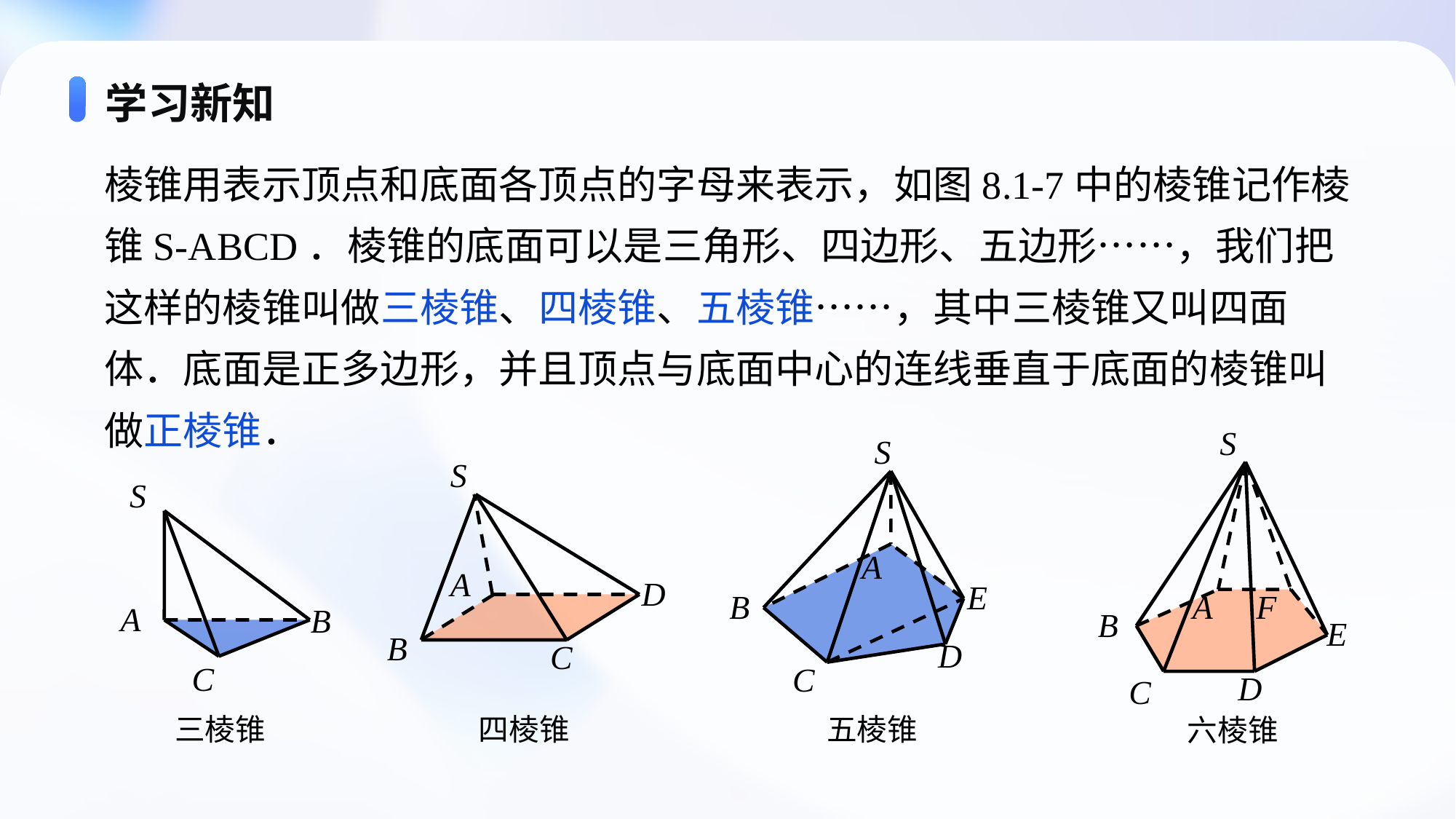

# 学习新知
棱锥用表示顶点和底面各顶点的字母来表示，如图8.1-7中的棱锥记作棱锥S-ABCD．棱锥的底面可以是三角形、四边形、五边形……，我们把这样的棱锥叫做三棱锥、四棱锥、五棱锥……，其中三棱锥又叫四面体．底面是正多边形，并且顶点与底面中心的连线垂直于底面的棱锥叫做正棱锥．
S
S
S

S

A

A
D
E
B
A
F

A
B

B

E

B

D
C

C
C
D
C

三棱锥
四棱锥
五棱锥
六棱锥